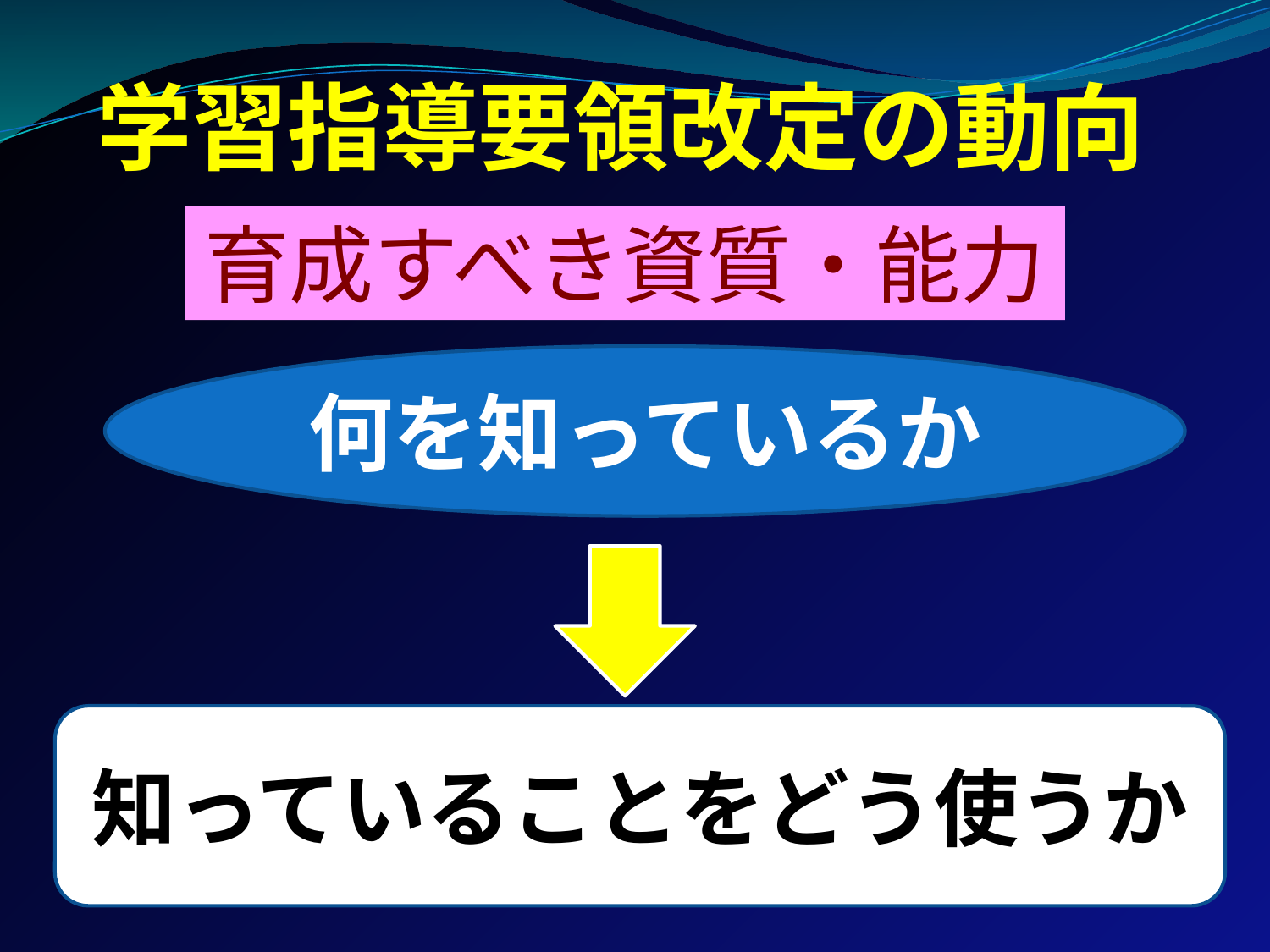

学習指導要領改定の動向
育成すべき資質・能力

何を知っているか

知っていることをどう使うか